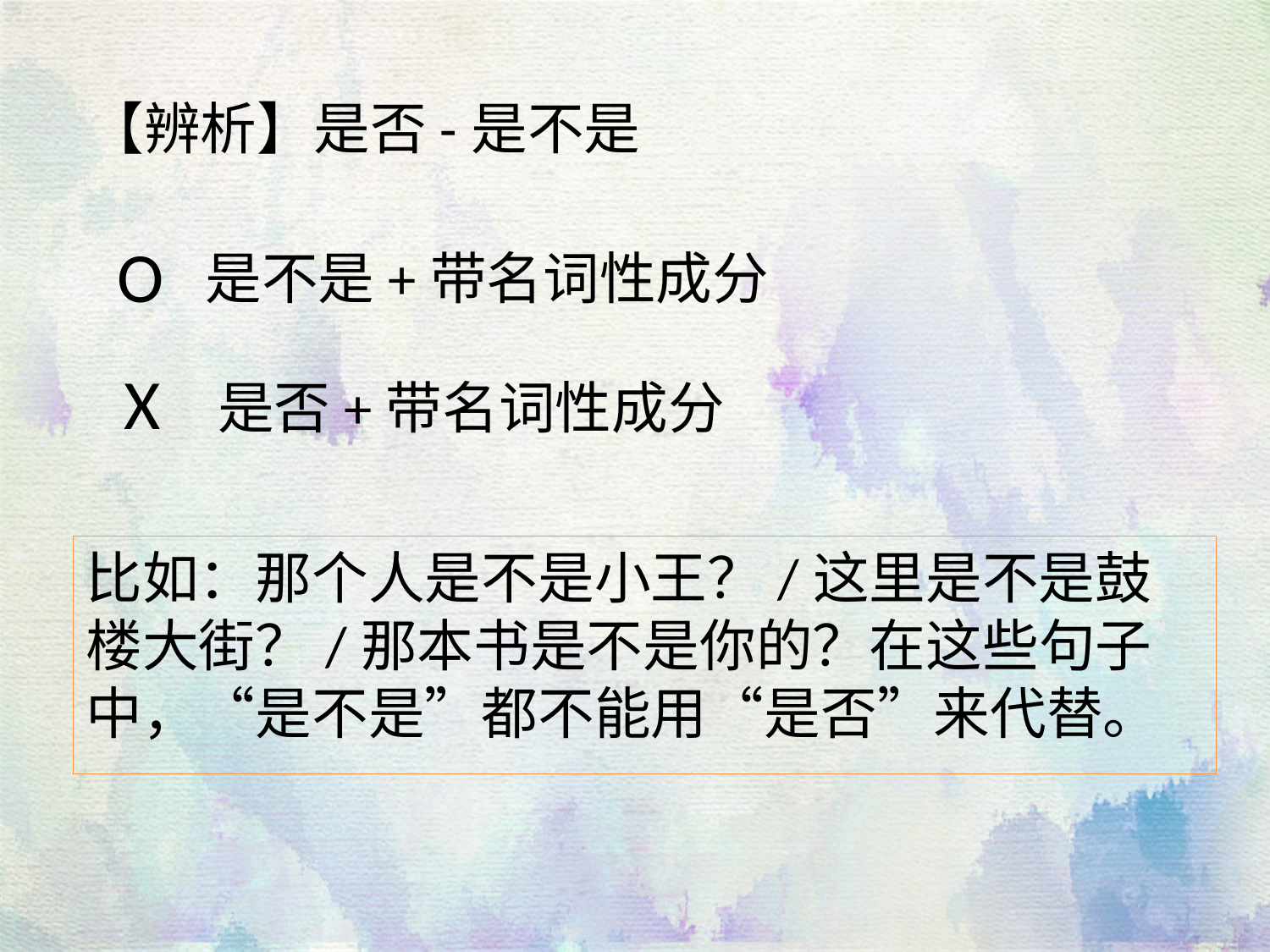

【辨析】是否-是不是
O
是不是+带名词性成分
X
是否+带名词性成分
比如：那个人是不是小王？/这里是不是鼓楼大街？/那本书是不是你的？在这些句子中，“是不是”都不能用“是否”来代替。